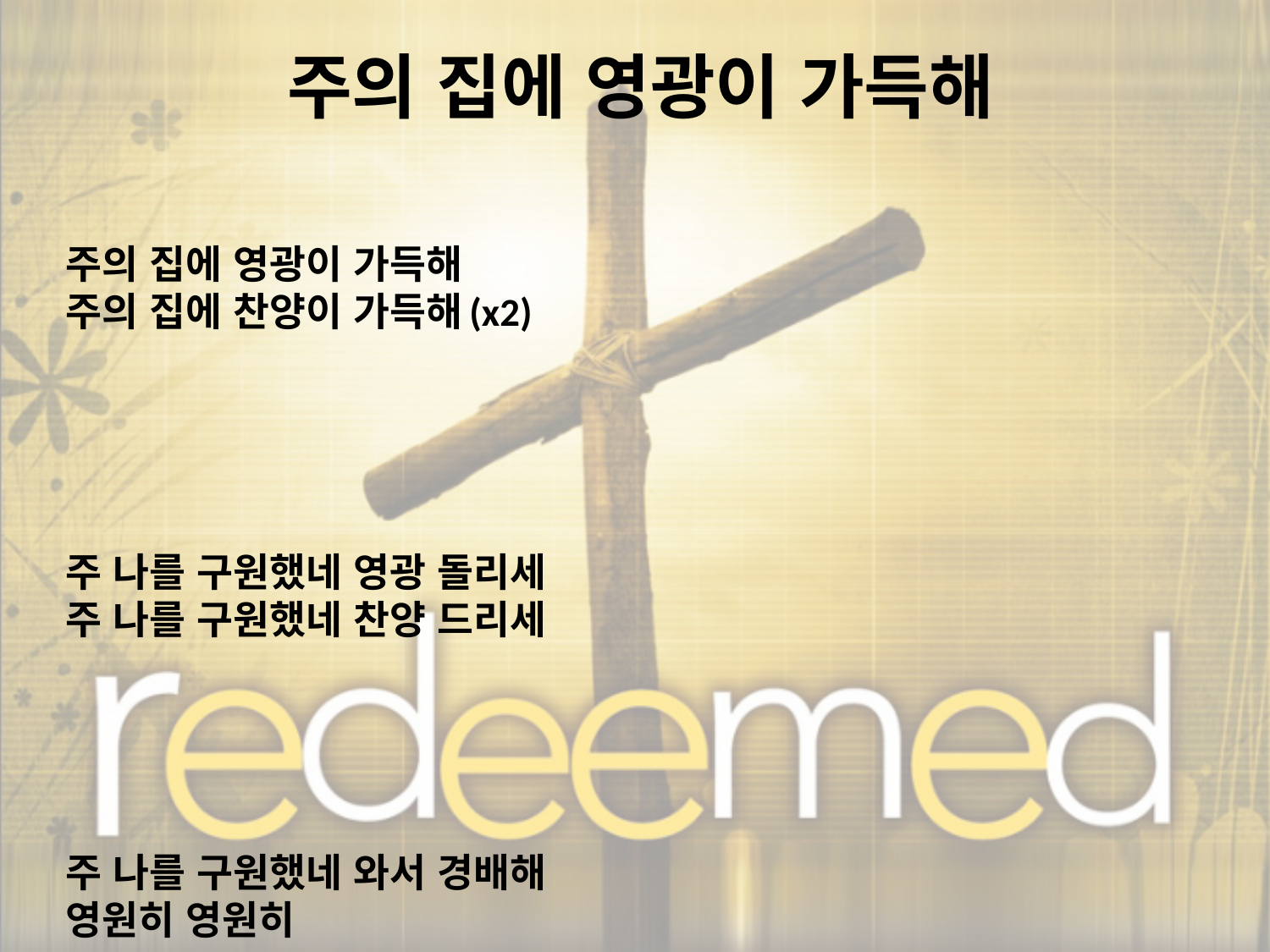

# 주의 집에 영광이 가득해
주의 집에 영광이 가득해
주의 집에 찬양이 가득해(x2)

주 나를 구원했네 영광 돌리세
주 나를 구원했네 찬양 드리세

주 나를 구원했네 와서 경배해
영원히 영원히